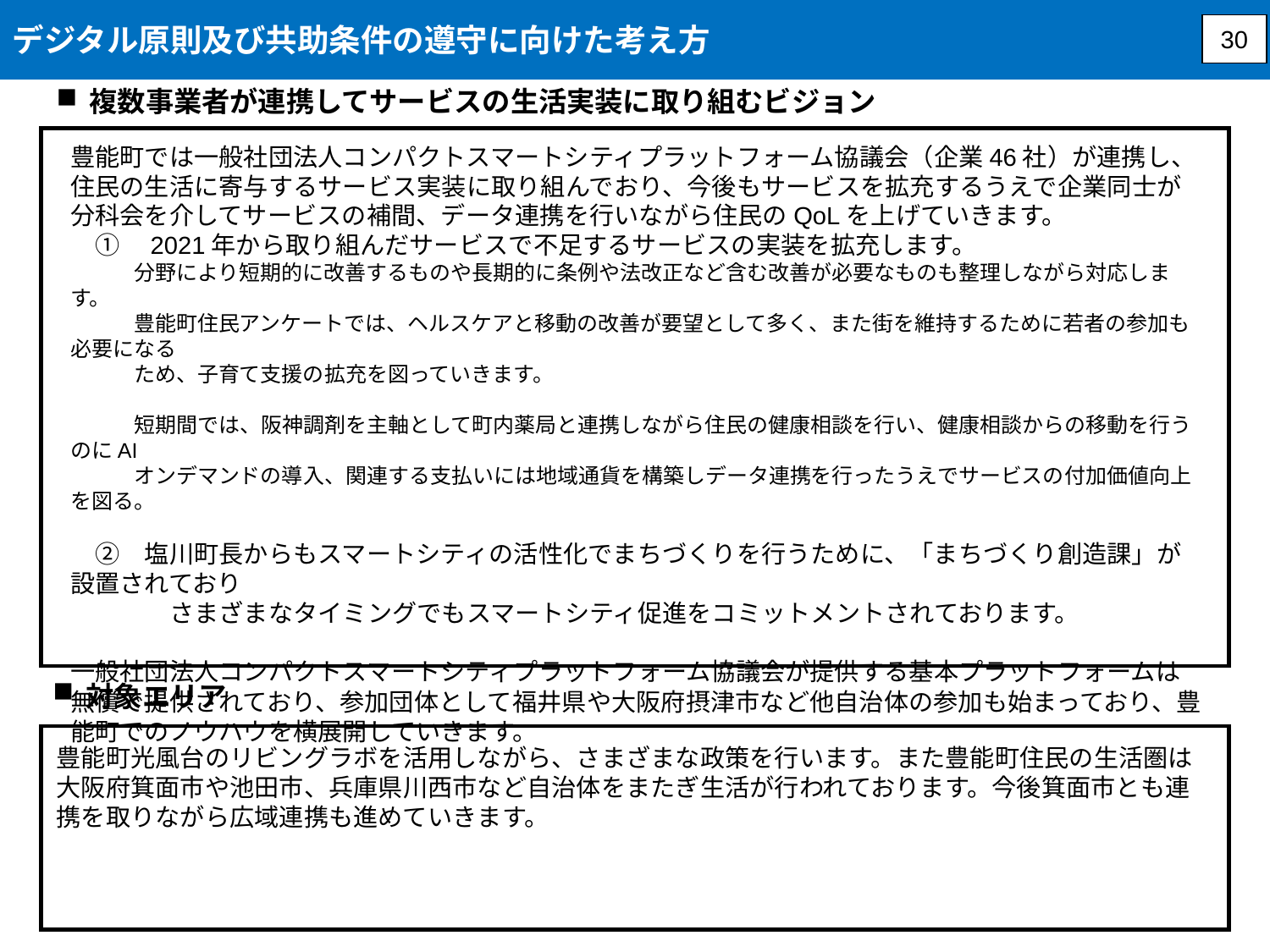

デジタル原則及び共助条件の遵守に向けた考え方
30
複数事業者が連携してサービスの生活実装に取り組むビジョン

豊能町では一般社団法人コンパクトスマートシティプラットフォーム協議会（企業46社）が連携し、住民の生活に寄与するサービス実装に取り組んでおり、今後もサービスを拡充するうえで企業同士が分科会を介してサービスの補間、データ連携を行いながら住民のQoLを上げていきます。
　①　2021年から取り組んだサービスで不足するサービスの実装を拡充します。
　　　分野により短期的に改善するものや長期的に条例や法改正など含む改善が必要なものも整理しながら対応します。
　　　豊能町住民アンケートでは、ヘルスケアと移動の改善が要望として多く、また街を維持するために若者の参加も必要になる
　　　ため、子育て支援の拡充を図っていきます。

　　　短期間では、阪神調剤を主軸として町内薬局と連携しながら住民の健康相談を行い、健康相談からの移動を行うのにAI
　　　オンデマンドの導入、関連する支払いには地域通貨を構築しデータ連携を行ったうえでサービスの付加価値向上を図る。

　②　塩川町長からもスマートシティの活性化でまちづくりを行うために、「まちづくり創造課」が設置されており
　　　　さまざまなタイミングでもスマートシティ促進をコミットメントされております。

一般社団法人コンパクトスマートシティプラットフォーム協議会が提供する基本プラットフォームは無償で提供されており、参加団体として福井県や大阪府摂津市など他自治体の参加も始まっており、豊能町でのノウハウを横展開していきます。
対象エリア

豊能町光風台のリビングラボを活用しながら、さまざまな政策を行います。また豊能町住民の生活圏は大阪府箕面市や池田市、兵庫県川西市など自治体をまたぎ生活が行われております。今後箕面市とも連携を取りながら広域連携も進めていきます。